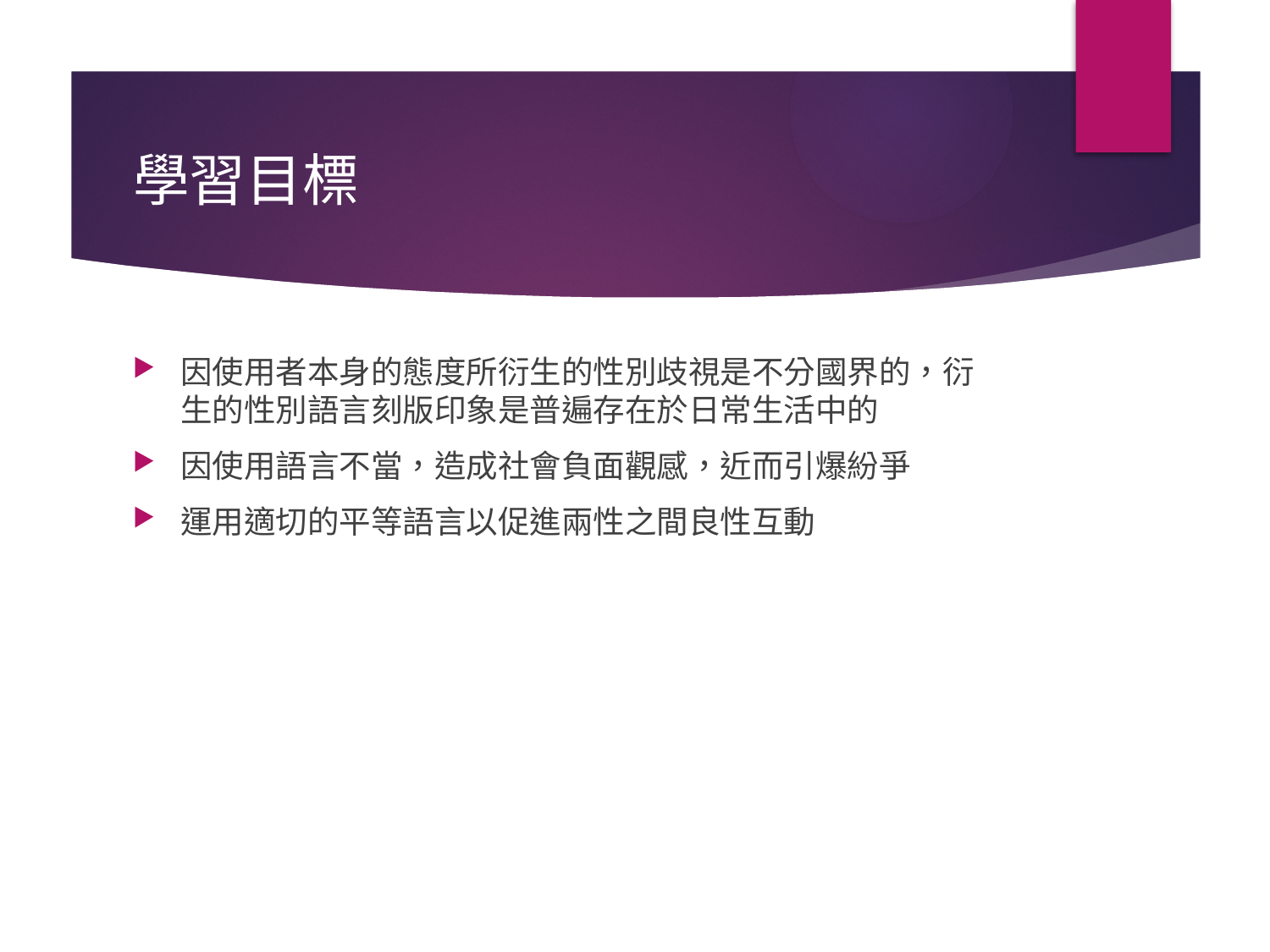

# 學習目標
因使用者本身的態度所衍生的性別歧視是不分國界的，衍生的性別語言刻版印象是普遍存在於日常生活中的
因使用語言不當，造成社會負面觀感，近而引爆紛爭
運用適切的平等語言以促進兩性之間良性互動